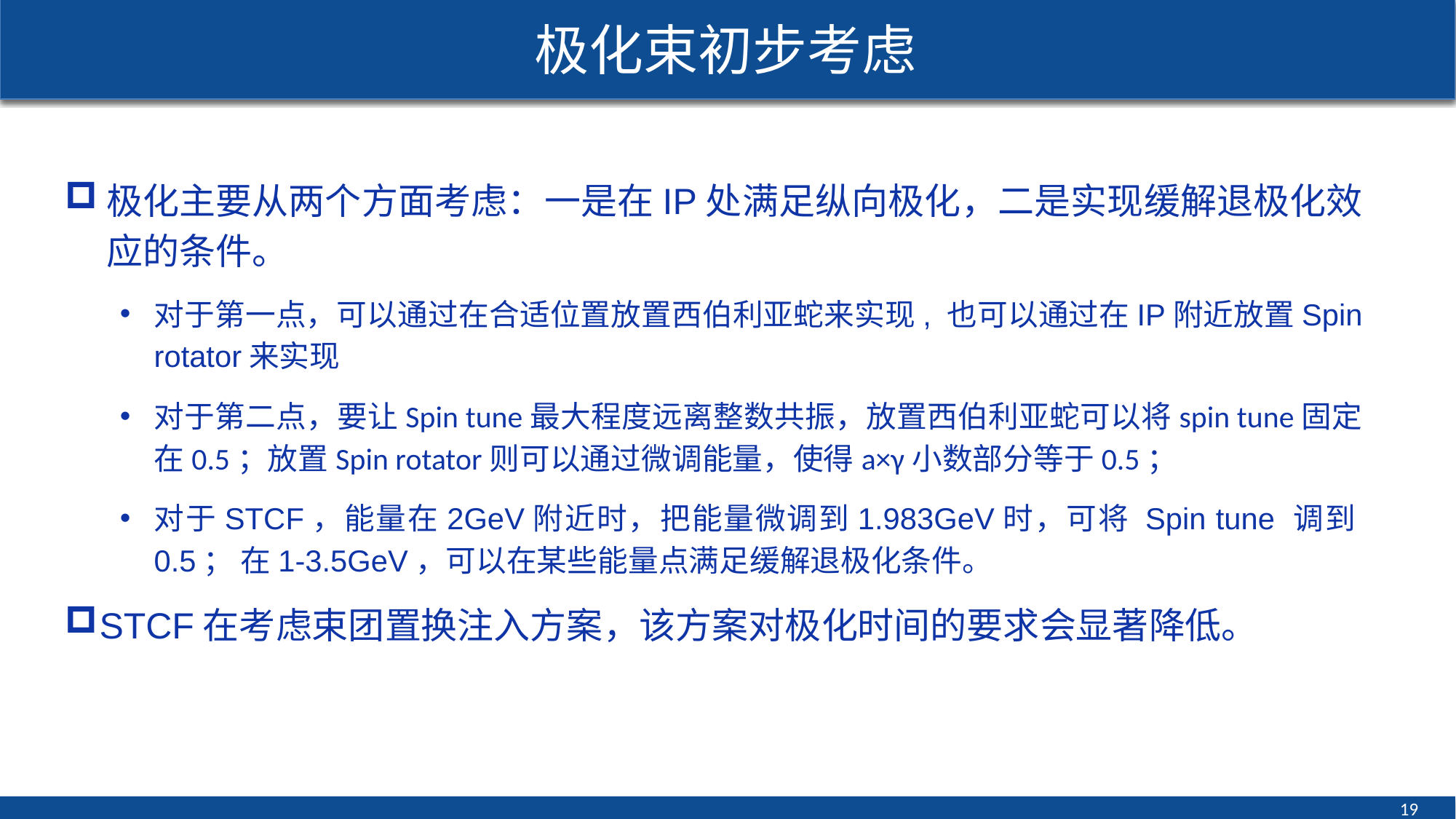

# 极化束初步考虑
极化主要从两个方面考虑：一是在IP处满足纵向极化，二是实现缓解退极化效应的条件。
对于第一点，可以通过在合适位置放置西伯利亚蛇来实现, 也可以通过在IP附近放置Spin rotator来实现
对于第二点，要让Spin tune最大程度远离整数共振，放置西伯利亚蛇可以将spin tune固定在0.5；放置Spin rotator则可以通过微调能量，使得a×γ小数部分等于0.5；
对于STCF，能量在2GeV附近时，把能量微调到1.983GeV时，可将 Spin tune 调到0.5； 在1-3.5GeV，可以在某些能量点满足缓解退极化条件。
STCF在考虑束团置换注入方案，该方案对极化时间的要求会显著降低。